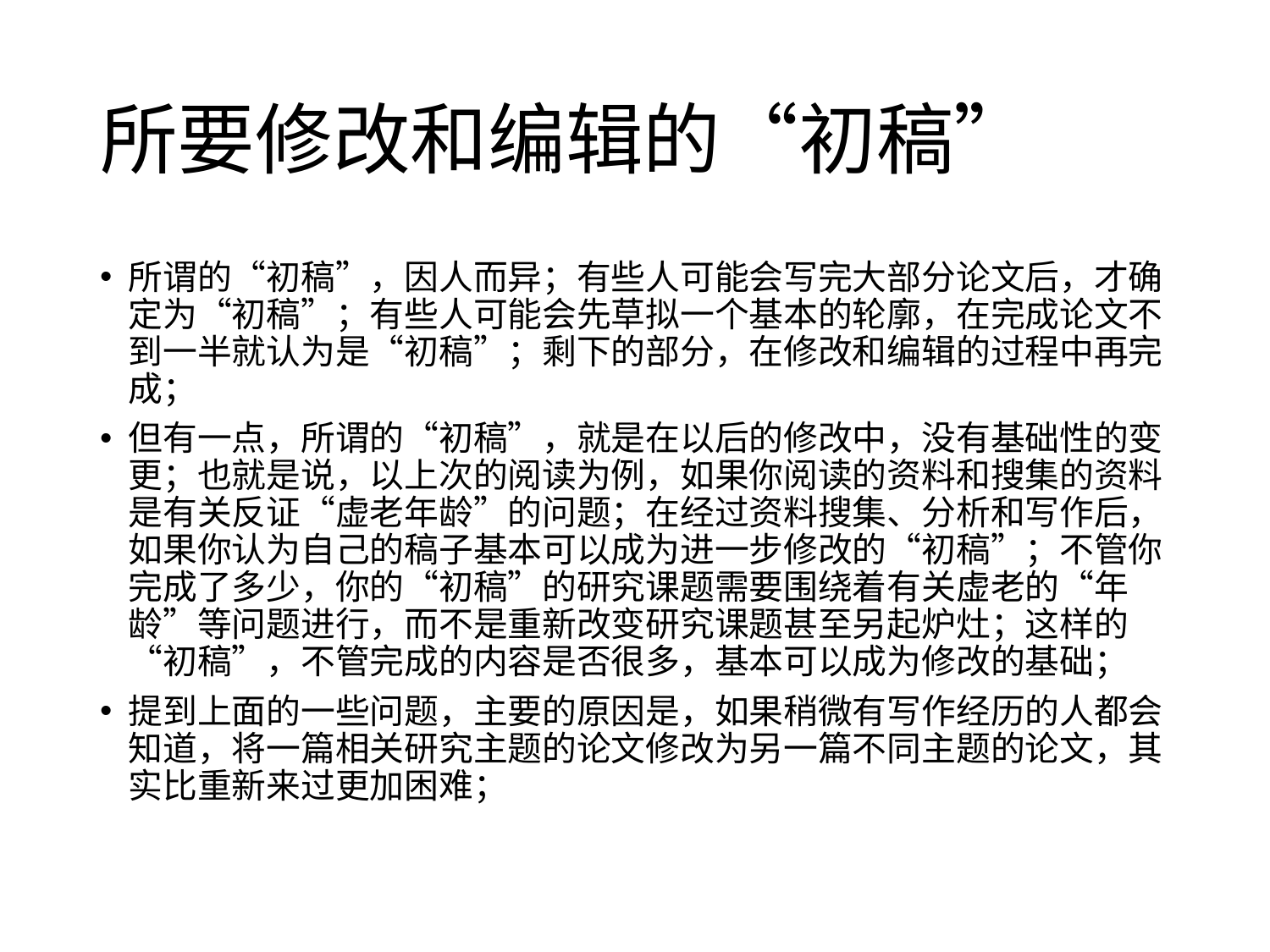

# 所要修改和编辑的“初稿”
所谓的“初稿”，因人而异；有些人可能会写完大部分论文后，才确定为“初稿”；有些人可能会先草拟一个基本的轮廓，在完成论文不到一半就认为是“初稿”；剩下的部分，在修改和编辑的过程中再完成；
但有一点，所谓的“初稿”，就是在以后的修改中，没有基础性的变更；也就是说，以上次的阅读为例，如果你阅读的资料和搜集的资料是有关反证“虚老年龄”的问题；在经过资料搜集、分析和写作后，如果你认为自己的稿子基本可以成为进一步修改的“初稿”；不管你完成了多少，你的“初稿”的研究课题需要围绕着有关虚老的“年龄”等问题进行，而不是重新改变研究课题甚至另起炉灶；这样的“初稿”，不管完成的内容是否很多，基本可以成为修改的基础；
提到上面的一些问题，主要的原因是，如果稍微有写作经历的人都会知道，将一篇相关研究主题的论文修改为另一篇不同主题的论文，其实比重新来过更加困难；